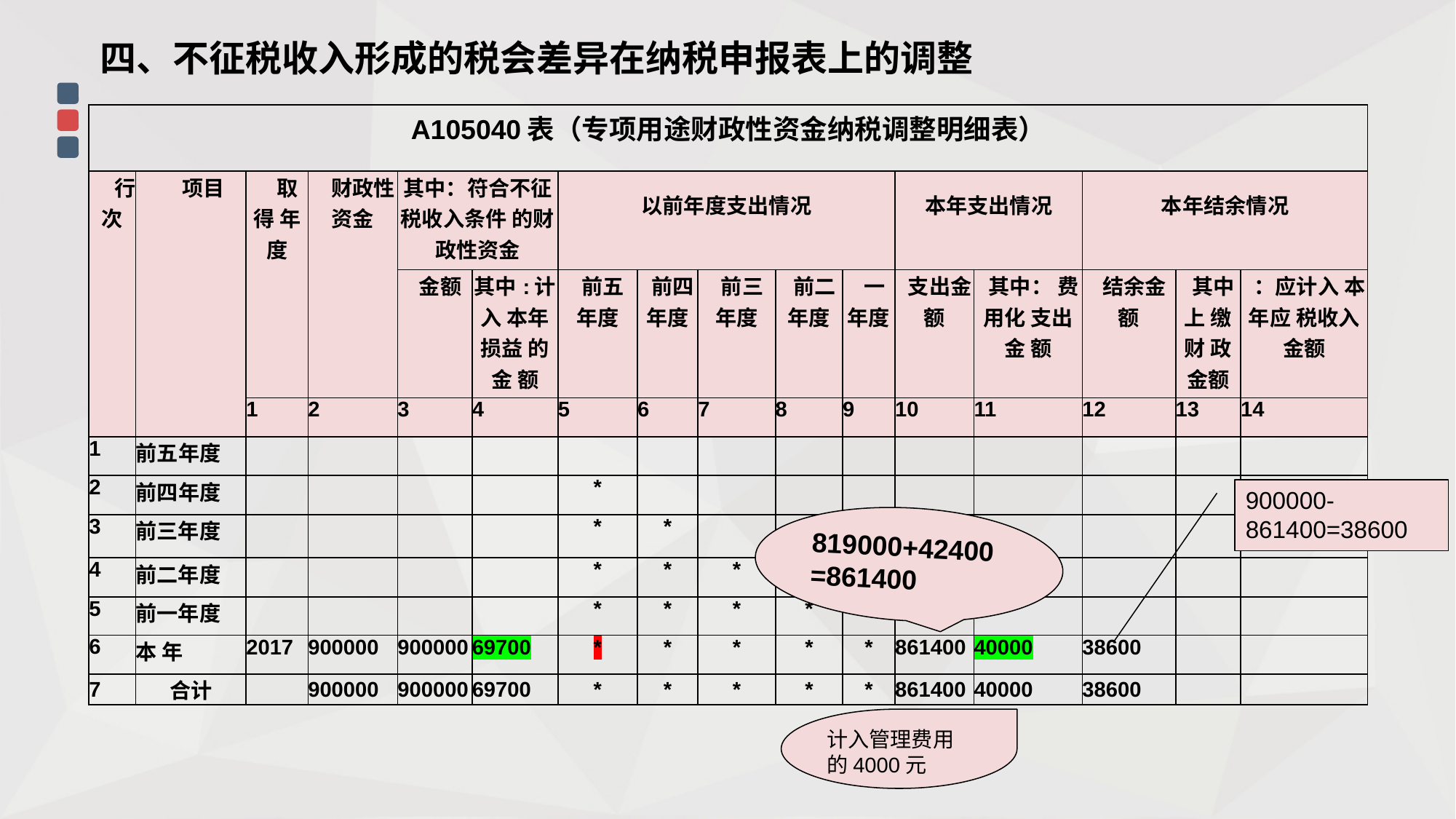

四、不征税收入形成的税会差异在纳税申报表上的调整
| A105040表（专项用途财政性资金纳税调整明细表） |  |  |  |  |  |  |  |  |  |  |  |  |  |  |  |
| --- | --- | --- | --- | --- | --- | --- | --- | --- | --- | --- | --- | --- | --- | --- | --- |
| 行 次 | 项目 | 取得 年度 | 财政性 资金 | 其中：符合不征税收入条件 的财政性资金 |  | 以前年度支出情况 |  |  |  |  | 本年支出情况 |  | 本年结余情况 |  |  |
|  |  |  |  | 金额 | 其中:计入 本年 损益 的金 额 | 前五 年度 | 前四 年度 | 前三 年度 | 前二年度 | 一 年度 | 支出金 额 | 其中： 费用化 支出金 额 | 结余金 额 | 其中 上 缴财 政 金额 | ：应计入 本年应 税收入 金额 |
|  |  | 1 | 2 | 3 | 4 | 5 | 6 | 7 | 8 | 9 | 10 | 11 | 12 | 13 | 14 |
| 1 | 前五年度 |  |  |  |  |  |  |  |  |  |  |  |  |  |  |
| 2 | 前四年度 |  |  |  |  | \* |  |  |  |  |  |  |  |  |  |
| 3 | 前三年度 |  |  |  |  | \* | \* |  |  |  |  |  |  |  |  |
| 4 | 前二年度 |  |  |  |  | \* | \* | \* |  |  |  |  |  |  |  |
| 5 | 前一年度 |  |  |  |  | \* | \* | \* | \* |  |  |  |  |  |  |
| 6 | 本 年 | 2017 | 900000 | 900000 | 69700 | \* | \* | \* | \* | \* | 861400 | 40000 | 38600 |  |  |
| 7 | 合计 |  | 900000 | 900000 | 69700 | \* | \* | \* | \* | \* | 861400 | 40000 | 38600 |  |  |
900000-861400=38600
819000+42400=861400
计入管理费用的4000元